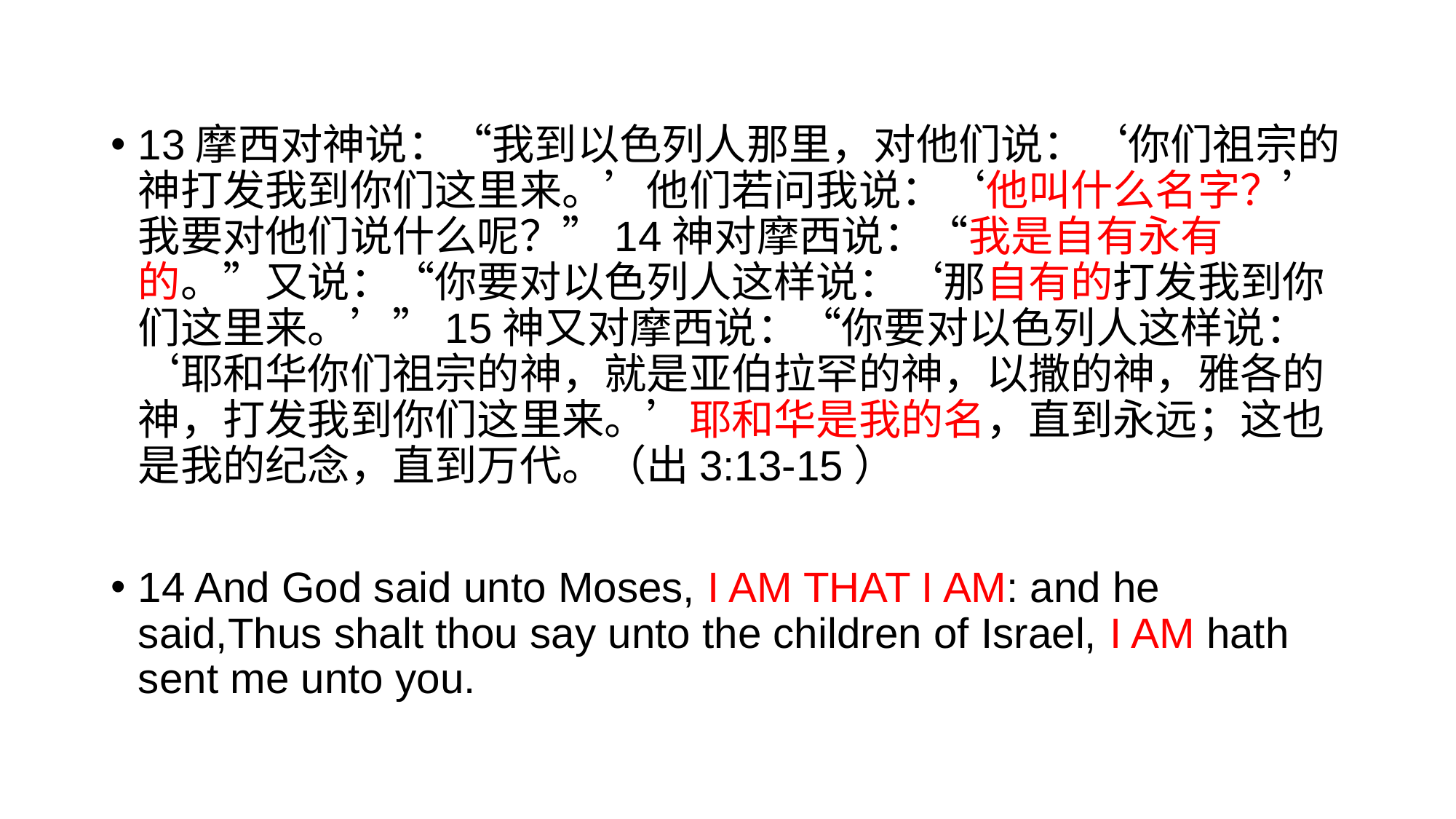

13摩西对神说：“我到以色列人那里，对他们说：‘你们祖宗的神打发我到你们这里来。’他们若问我说：‘他叫什么名字？’我要对他们说什么呢？”14神对摩西说：“我是自有永有的。”又说：“你要对以色列人这样说：‘那自有的打发我到你们这里来。’”15神又对摩西说：“你要对以色列人这样说：‘耶和华你们祖宗的神，就是亚伯拉罕的神，以撒的神，雅各的神，打发我到你们这里来。’耶和华是我的名，直到永远；这也是我的纪念，直到万代。（出3:13-15）

14 And God said unto Moses, I AM THAT I AM: and he said,Thus shalt thou say unto the children of Israel, I AM hath sent me unto you.